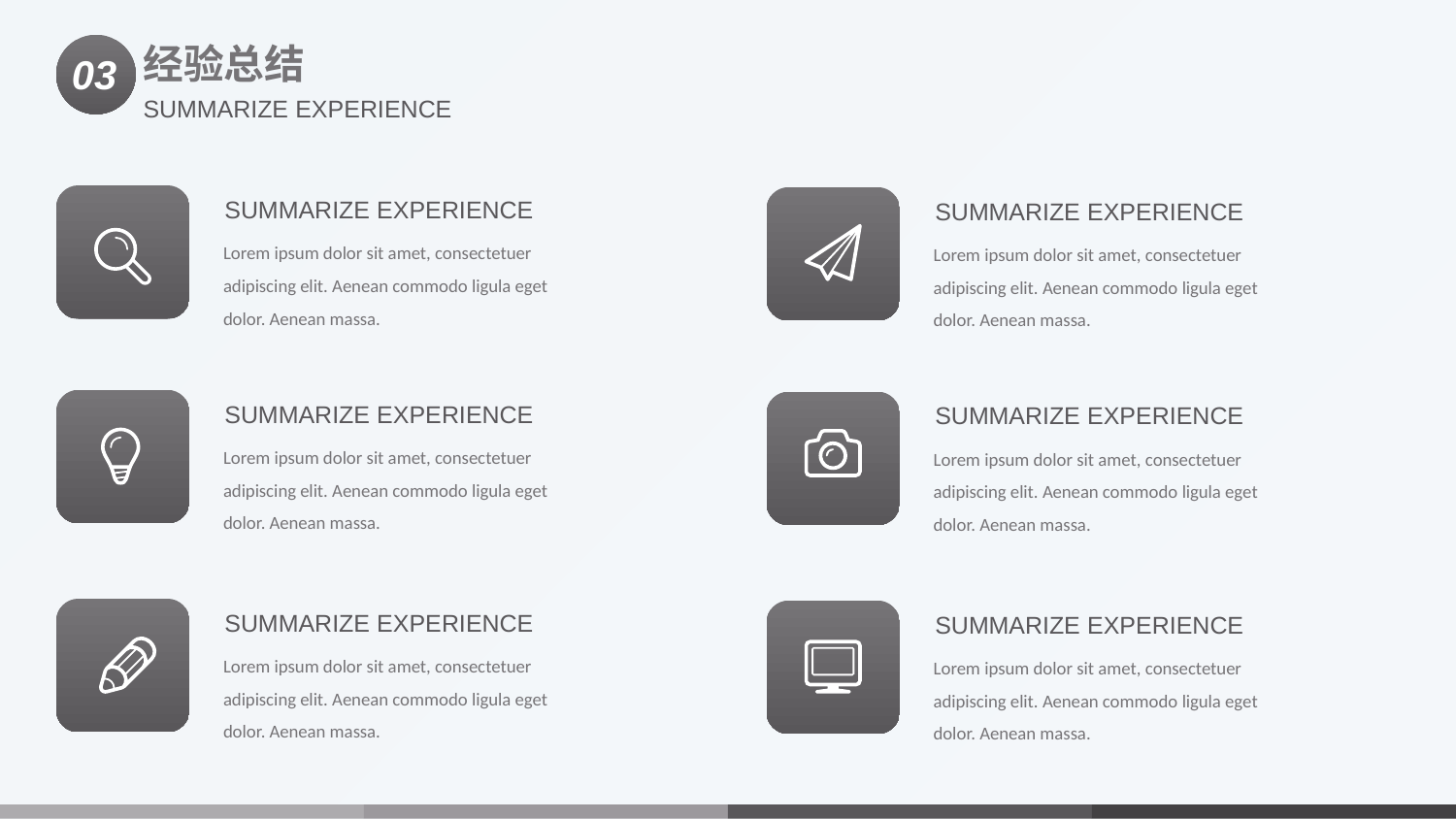

经验总结

03
SUMMARIZE EXPERIENCE

SUMMARIZE EXPERIENCE

SUMMARIZE EXPERIENCE
Lorem ipsum dolor sit amet, consectetuer adipiscing elit. Aenean commodo ligula eget dolor. Aenean massa.

Lorem ipsum dolor sit amet, consectetuer adipiscing elit. Aenean commodo ligula eget dolor. Aenean massa.

SUMMARIZE EXPERIENCE

SUMMARIZE EXPERIENCE

Lorem ipsum dolor sit amet, consectetuer adipiscing elit. Aenean commodo ligula eget dolor. Aenean massa.

Lorem ipsum dolor sit amet, consectetuer adipiscing elit. Aenean commodo ligula eget dolor. Aenean massa.

SUMMARIZE EXPERIENCE

SUMMARIZE EXPERIENCE

Lorem ipsum dolor sit amet, consectetuer adipiscing elit. Aenean commodo ligula eget dolor. Aenean massa.
Lorem ipsum dolor sit amet, consectetuer adipiscing elit. Aenean commodo ligula eget dolor. Aenean massa.